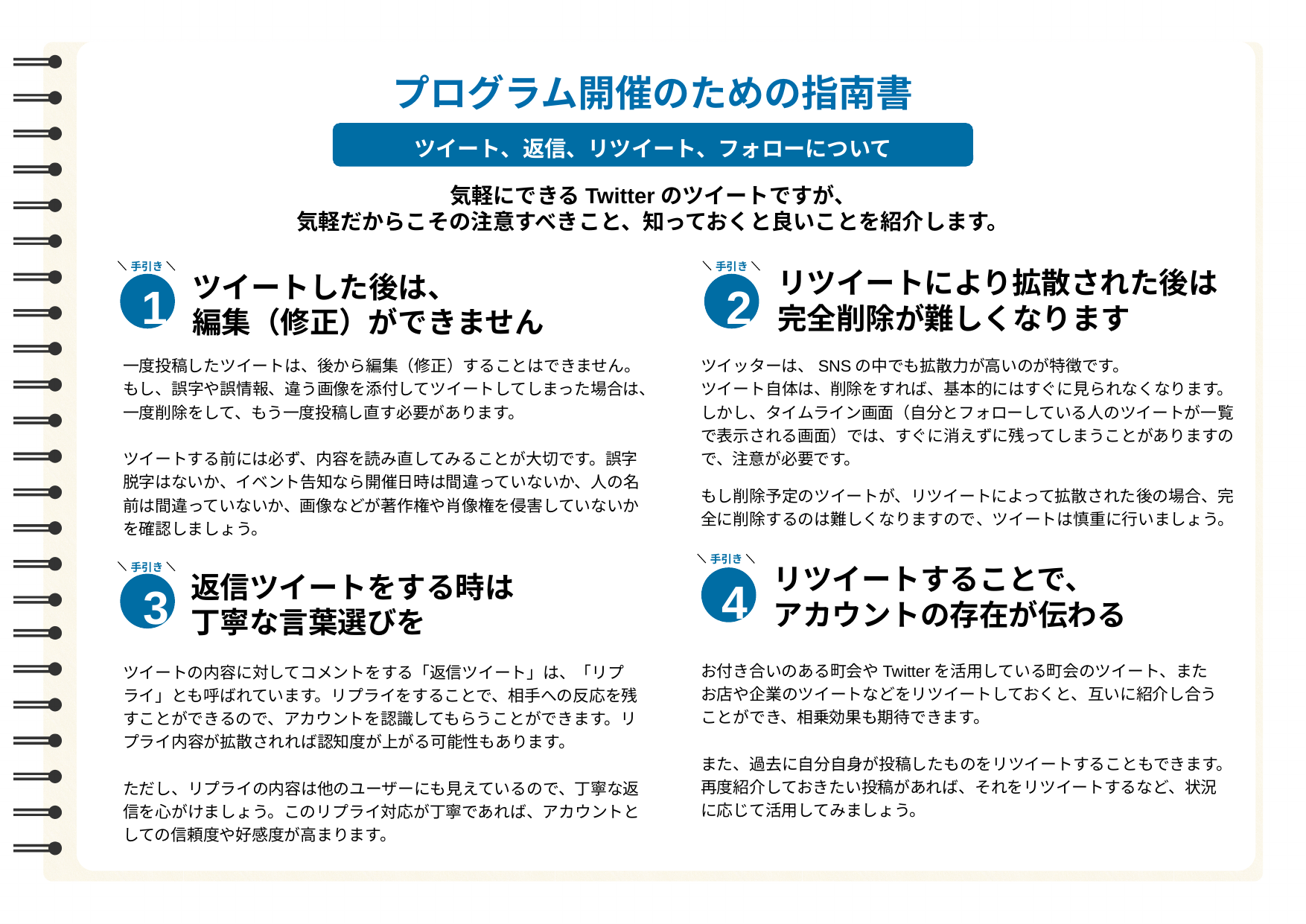

プログラム開催のための指南書

ツイート、返信、リツイート、フォローについて
気軽にできるTwitterのツイートですが、
気軽だからこその注意すべきこと、知っておくと良いことを紹介します。
手引き
手引き
リツイートにより拡散された後は
完全削除が難しくなります
2
ツイッターは、SNSの中でも拡散力が高いのが特徴です。
ツイート自体は、削除をすれば、基本的にはすぐに見られなくなります。しかし、タイムライン画面（自分とフォローしている人のツイートが一覧で表示される画面）では、すぐに消えずに残ってしまうことがありますので、注意が必要です。

もし削除予定のツイートが、リツイートによって拡散された後の場合、完全に削除するのは難しくなりますので、ツイートは慎重に行いましょう。

ツイートした後は、
編集（修正）ができません
1
一度投稿したツイートは、後から編集（修正）することはできません。
もし、誤字や誤情報、違う画像を添付してツイートしてしまった場合は、一度削除をして、もう一度投稿し直す必要があります。
ツイートする前には必ず、内容を読み直してみることが大切です。誤字脱字はないか、イベント告知なら開催日時は間違っていないか、人の名前は間違っていないか、画像などが著作権や肖像権を侵害していないかを確認しましょう。

手引き
手引き
リツイートすることで、
アカウントの存在が伝わる
4
お付き合いのある町会やTwitterを活用している町会のツイート、またお店や企業のツイートなどをリツイートしておくと、互いに紹介し合うことができ、相乗効果も期待できます。
また、過去に自分自身が投稿したものをリツイートすることもできます。再度紹介しておきたい投稿があれば、それをリツイートするなど、状況に応じて活用してみましょう。

返信ツイートをする時は
丁寧な言葉選びを
3
ツイートの内容に対してコメントをする「返信ツイート」は、「リプライ」とも呼ばれています。リプライをすることで、相手への反応を残すことができるので、アカウントを認識してもらうことができます。リプライ内容が拡散されれば認知度が上がる可能性もあります。

ただし、リプライの内容は他のユーザーにも見えているので、丁寧な返信を心がけましょう。このリプライ対応が丁寧であれば、アカウントとしての信頼度や好感度が高まります。